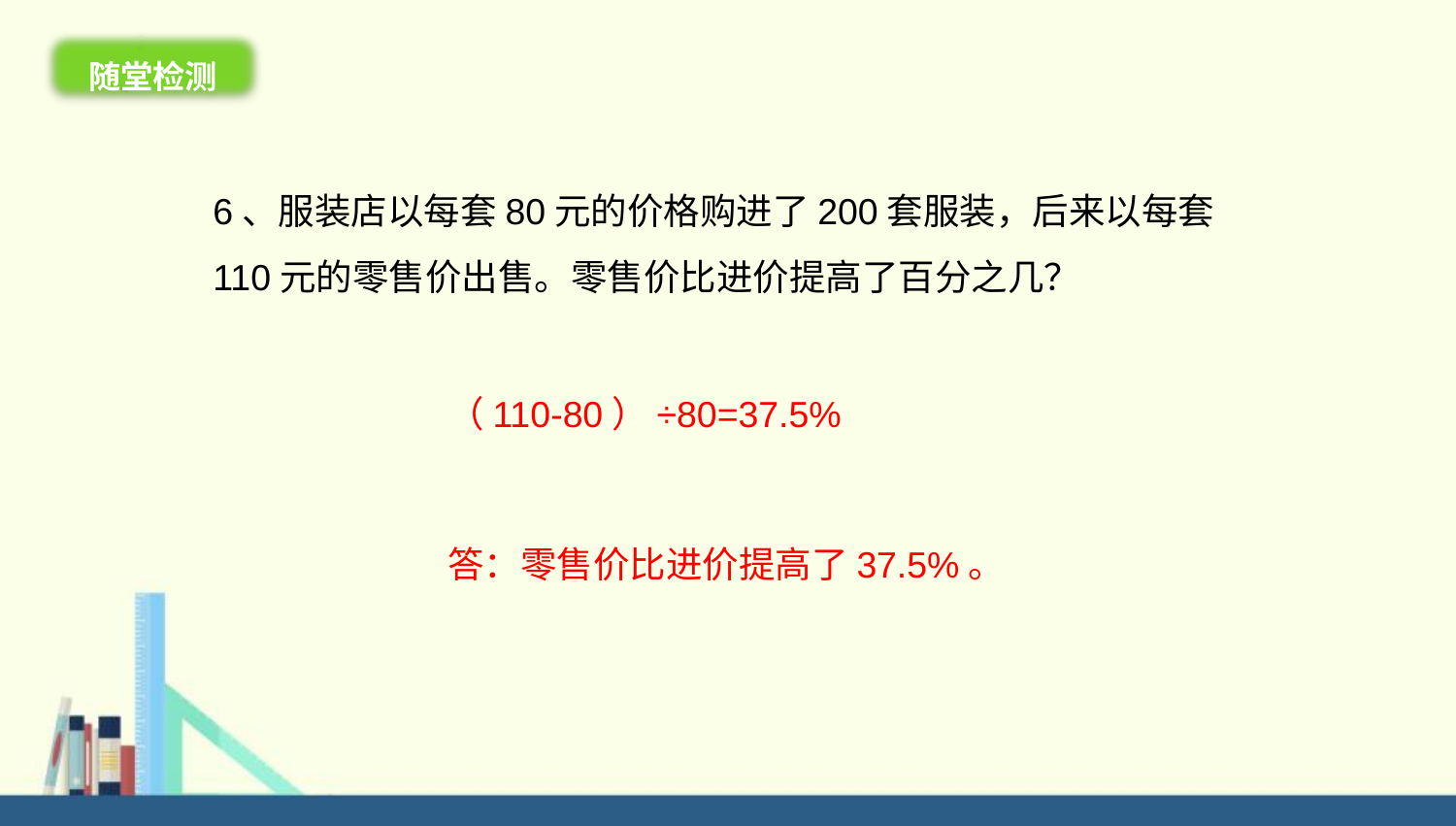

随堂检测
6、服装店以每套80元的价格购进了200套服装，后来以每套110元的零售价出售。零售价比进价提高了百分之几？
（110-80）÷80=37.5%
答：零售价比进价提高了37.5%。